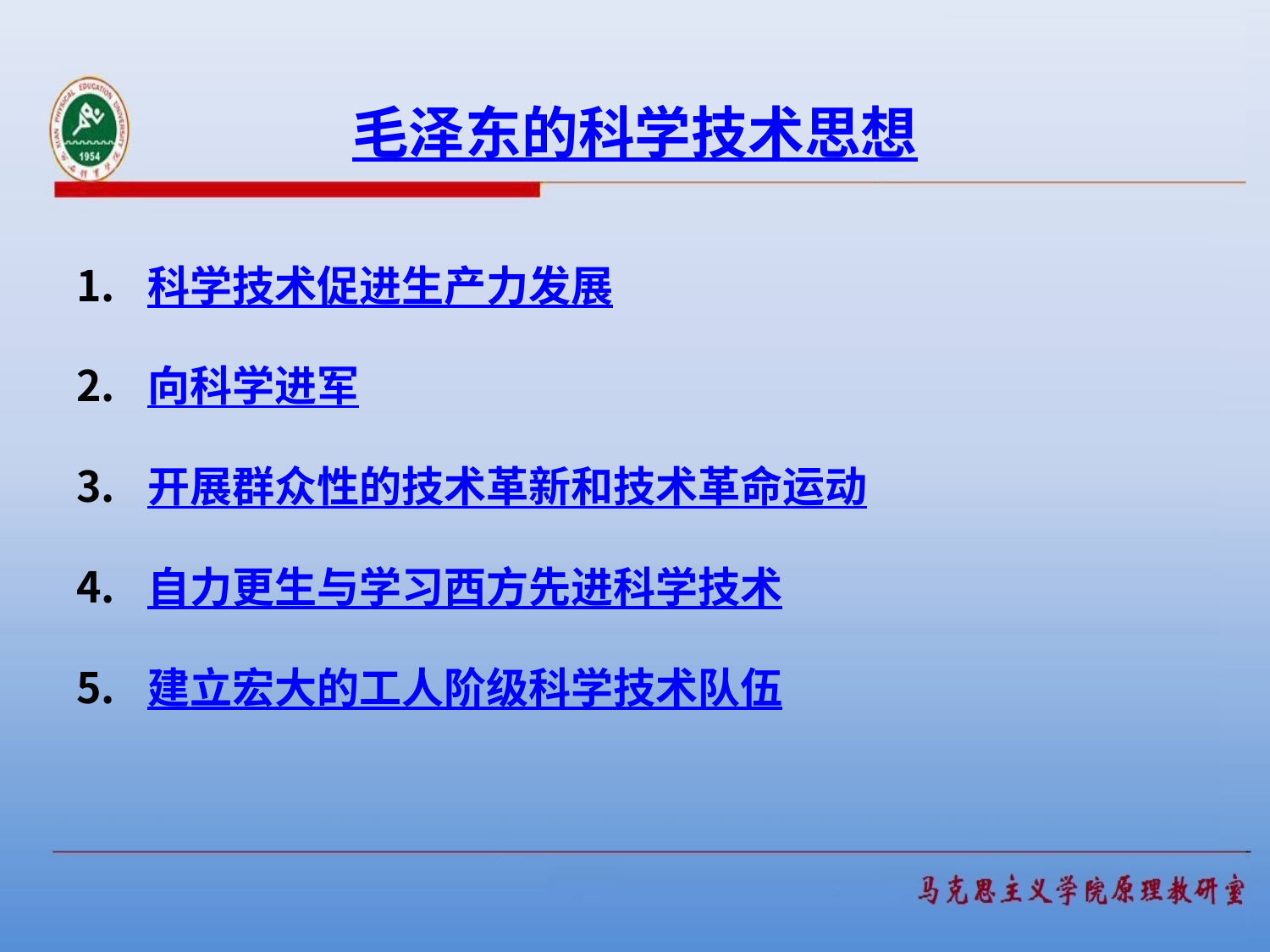

# 毛泽东的科学技术思想
科学技术促进生产力发展
向科学进军
开展群众性的技术革新和技术革命运动
自力更生与学习西方先进科学技术
建立宏大的工人阶级科学技术队伍